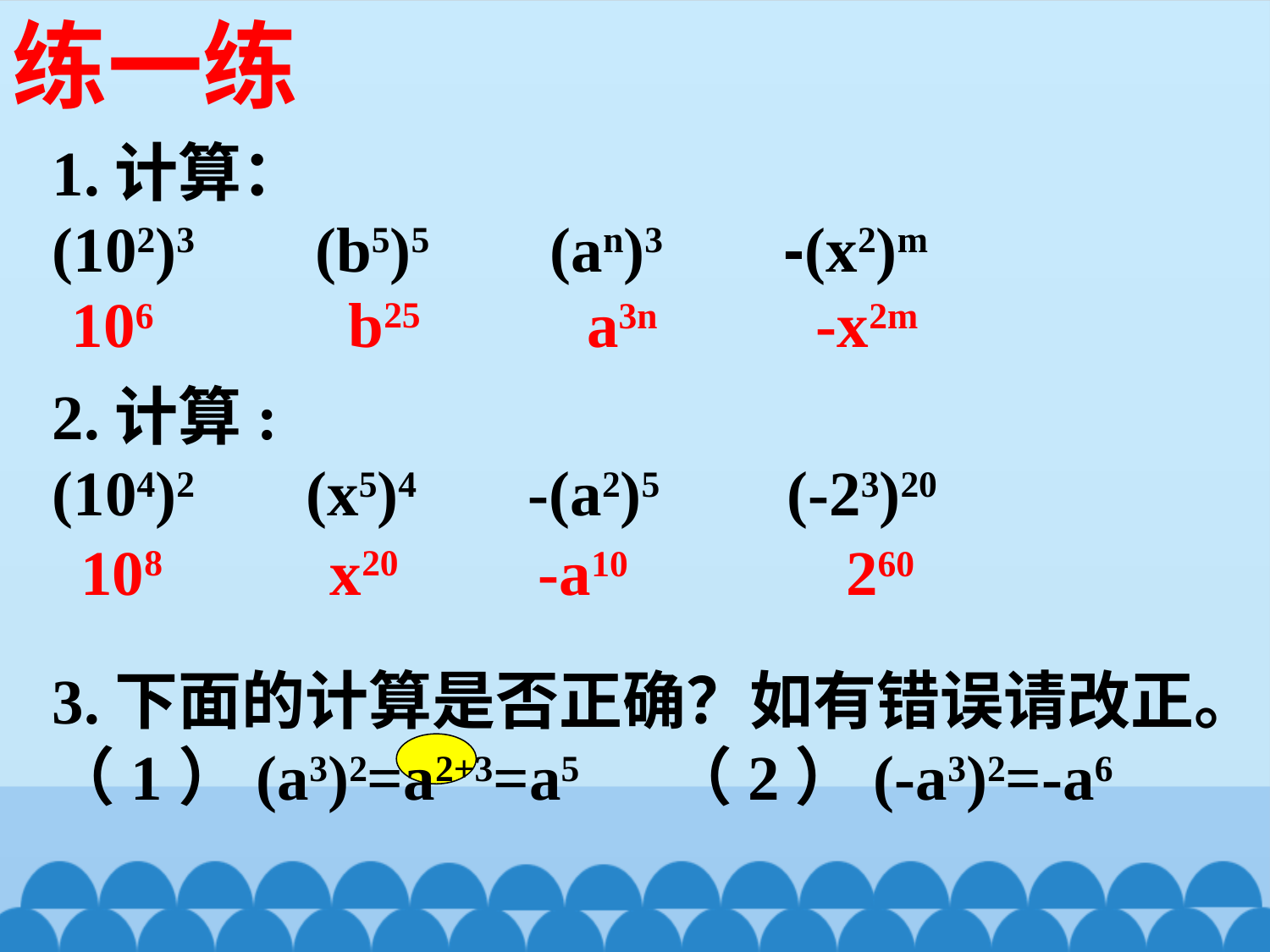

练一练
1.计算：
(102)3        (b5)5        (an)3        -(x2)m
b25
106
-x2m
a3n
2.计算:
(104)2       (x5)4       -(a2)5        (-23)20
108
x20
-a10
260
3.下面的计算是否正确？如有错误请改正。
（1）(a3)2=a2+3=a5        （2）(-a3)2=-a6